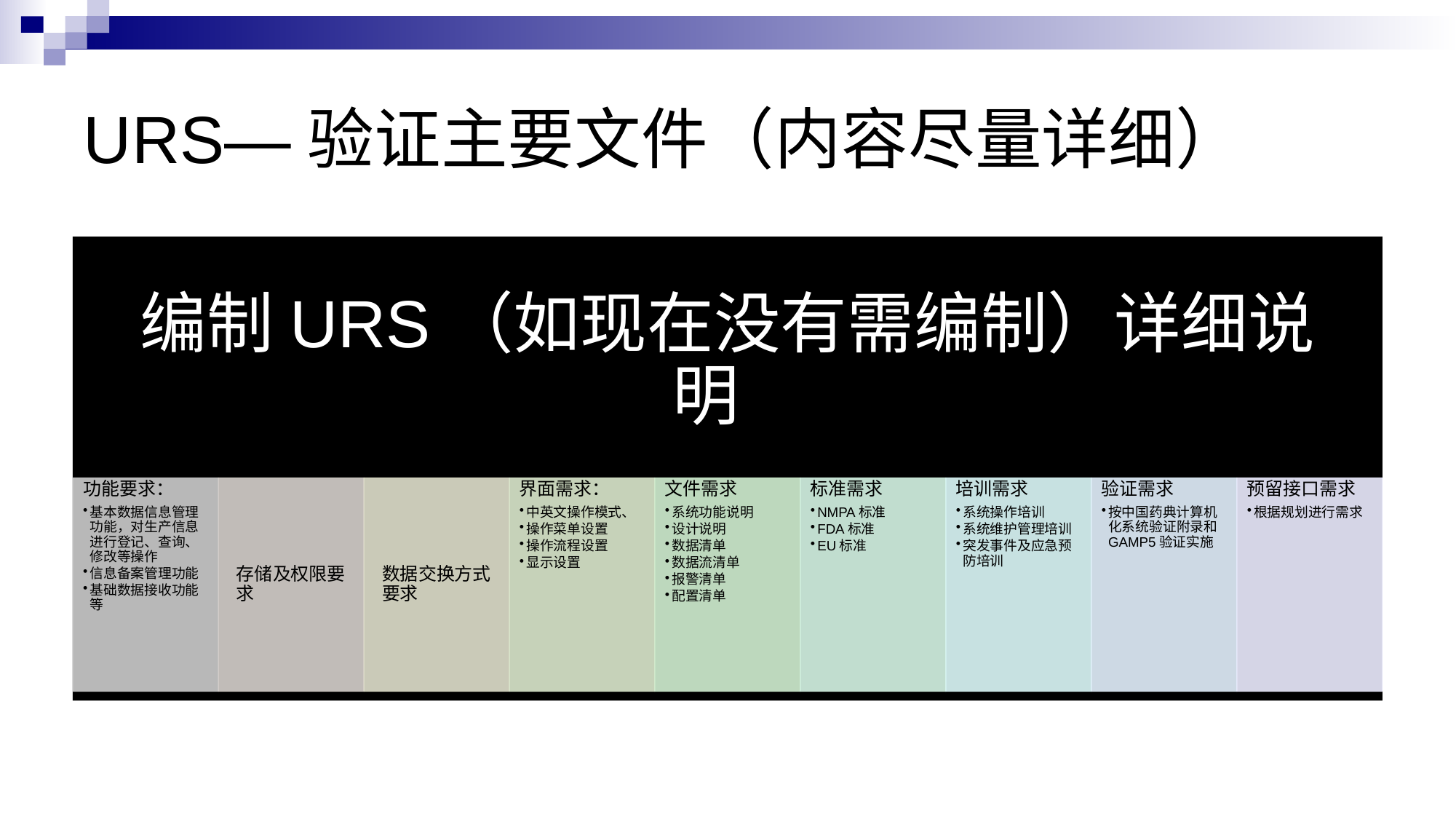

# URS—验证主要文件（内容尽量详细）
编制URS（如现在没有需编制）详细说明
功能要求：
基本数据信息管理功能，对生产信息进行登记、查询、修改等操作
信息备案管理功能
基础数据接收功能等
存储及权限要求
数据交换方式要求
界面需求：
中英文操作模式、
操作菜单设置
操作流程设置
显示设置
文件需求
系统功能说明
设计说明
数据清单
数据流清单
报警清单
配置清单
标准需求
NMPA标准
FDA标准
EU标准
培训需求
系统操作培训
系统维护管理培训
突发事件及应急预防培训
验证需求
按中国药典计算机化系统验证附录和GAMP5验证实施
预留接口需求
根据规划进行需求